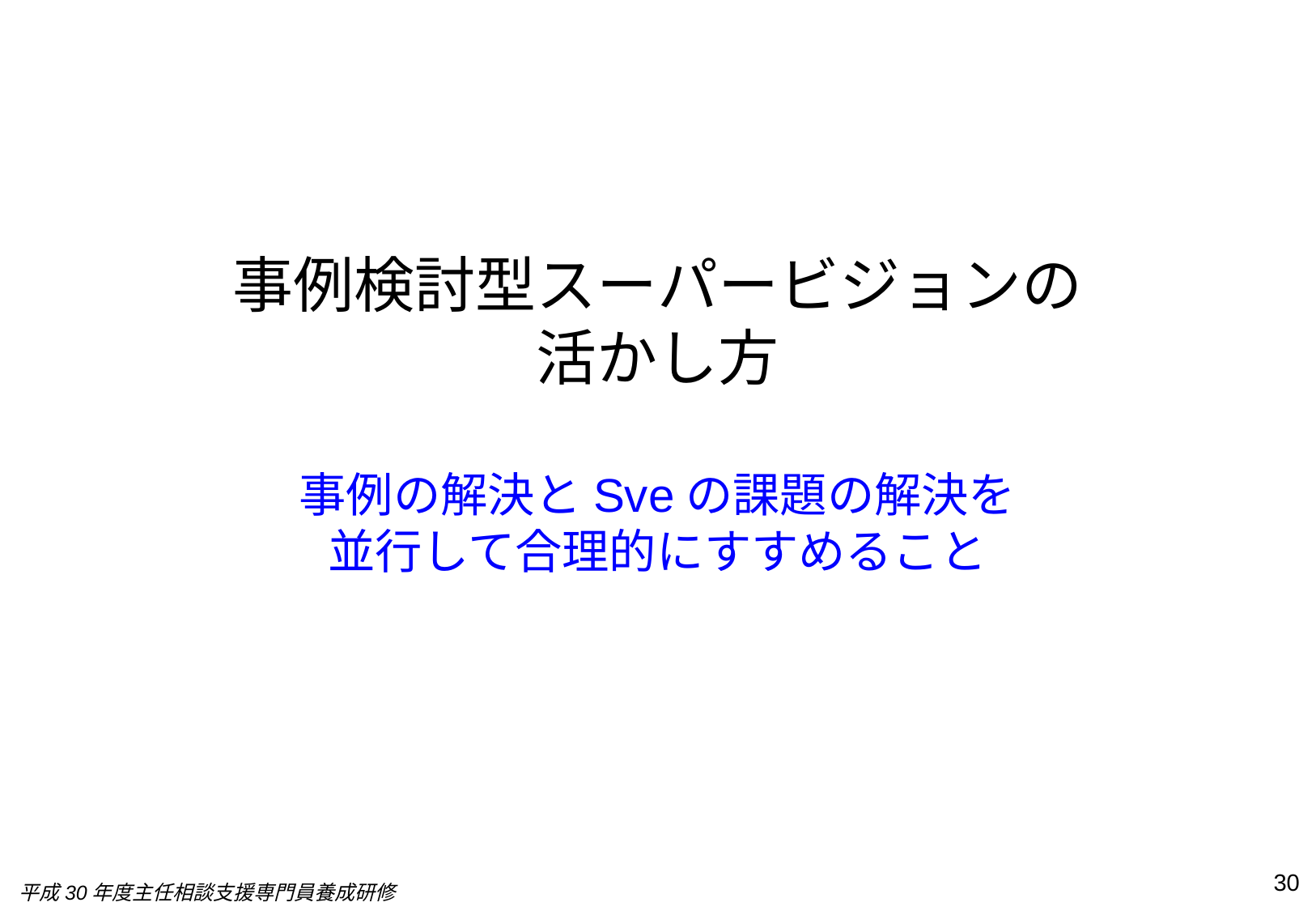

事例検討型スーパービジョンの
活かし方
事例の解決とSveの課題の解決を
並行して合理的にすすめること
30
平成30年度主任相談支援専門員養成研修